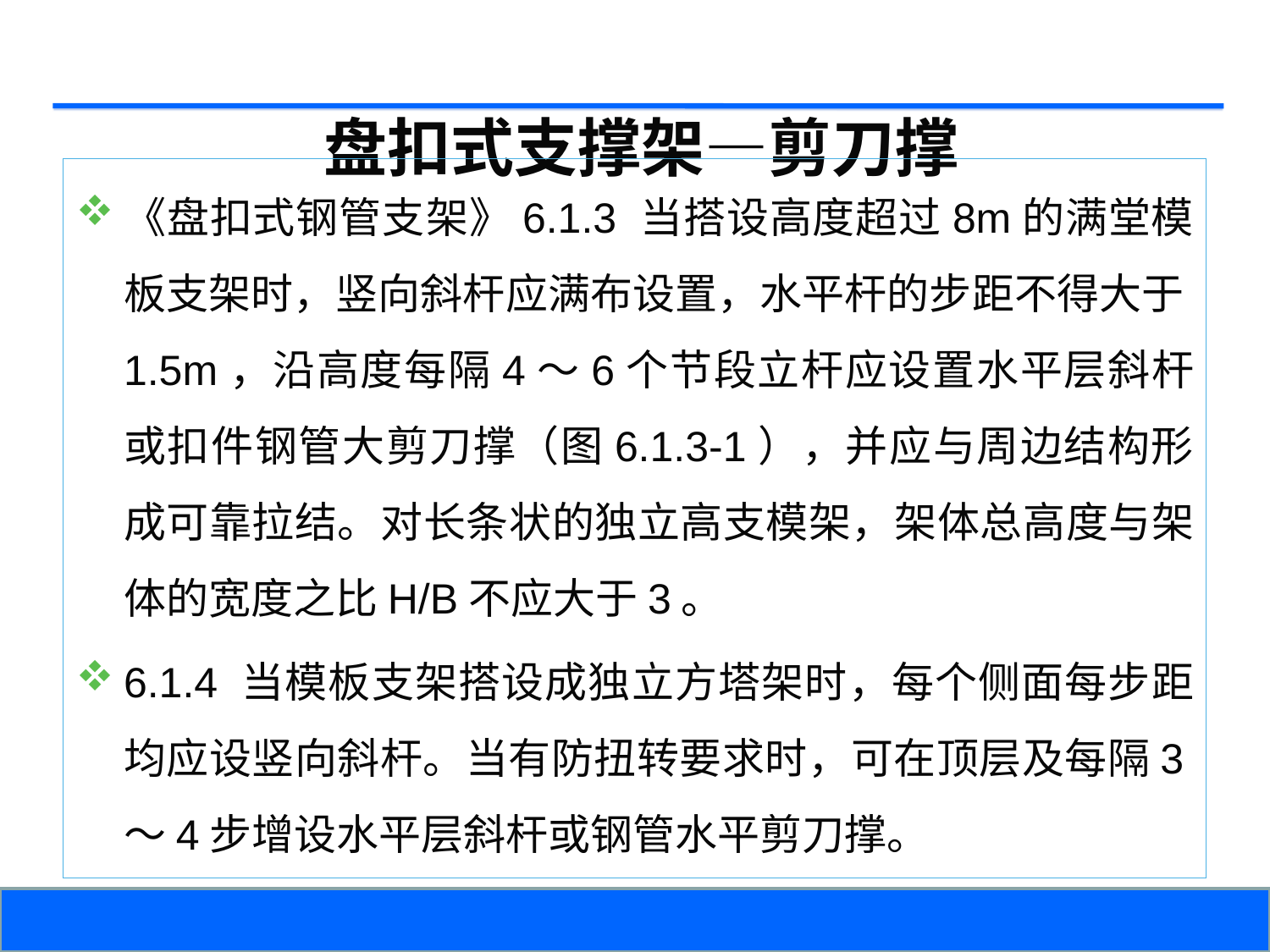

盘扣式支撑架—剪刀撑
《盘扣式钢管支架》6.1.3 当搭设高度超过8m的满堂模板支架时，竖向斜杆应满布设置，水平杆的步距不得大于1.5m，沿高度每隔4～6个节段立杆应设置水平层斜杆或扣件钢管大剪刀撑（图6.1.3-1），并应与周边结构形成可靠拉结。对长条状的独立高支模架，架体总高度与架体的宽度之比H/B不应大于3。
6.1.4 当模板支架搭设成独立方塔架时，每个侧面每步距均应设竖向斜杆。当有防扭转要求时，可在顶层及每隔3～4步增设水平层斜杆或钢管水平剪刀撑。